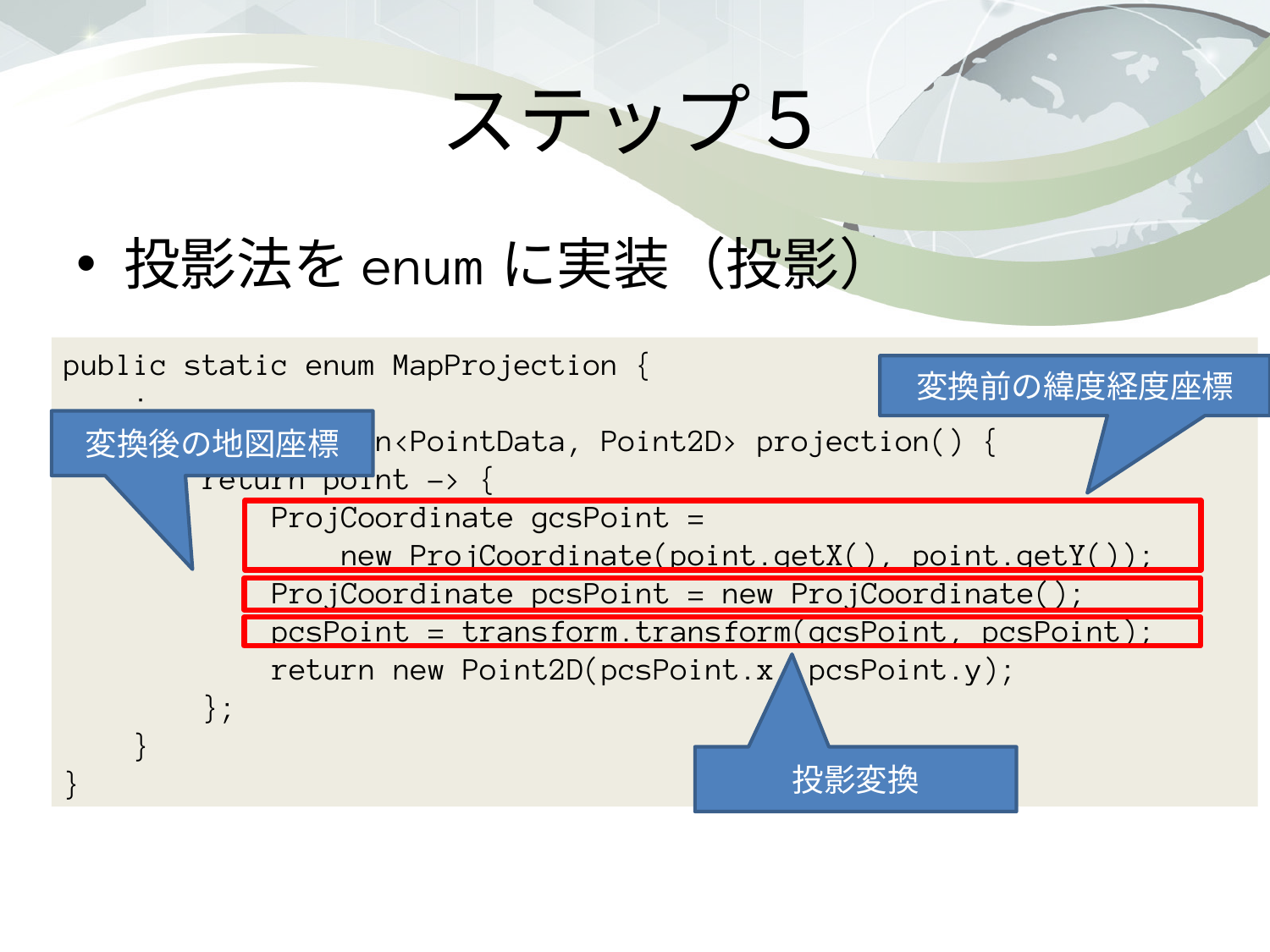

# ステップ５
投影法をenumに実装（投影）
public static enum MapProjection {
    :
    public Function<PointData, Point2D> projection() {
        return point -> {
            ProjCoordinate gcsPoint =
                new ProjCoordinate(point.getX(), point.getY());
            ProjCoordinate pcsPoint = new ProjCoordinate();
            pcsPoint = transform.transform(gcsPoint, pcsPoint);
            return new Point2D(pcsPoint.x, pcsPoint.y);
        };
    }
}
変換前の緯度経度座標
変換後の地図座標

投影変換